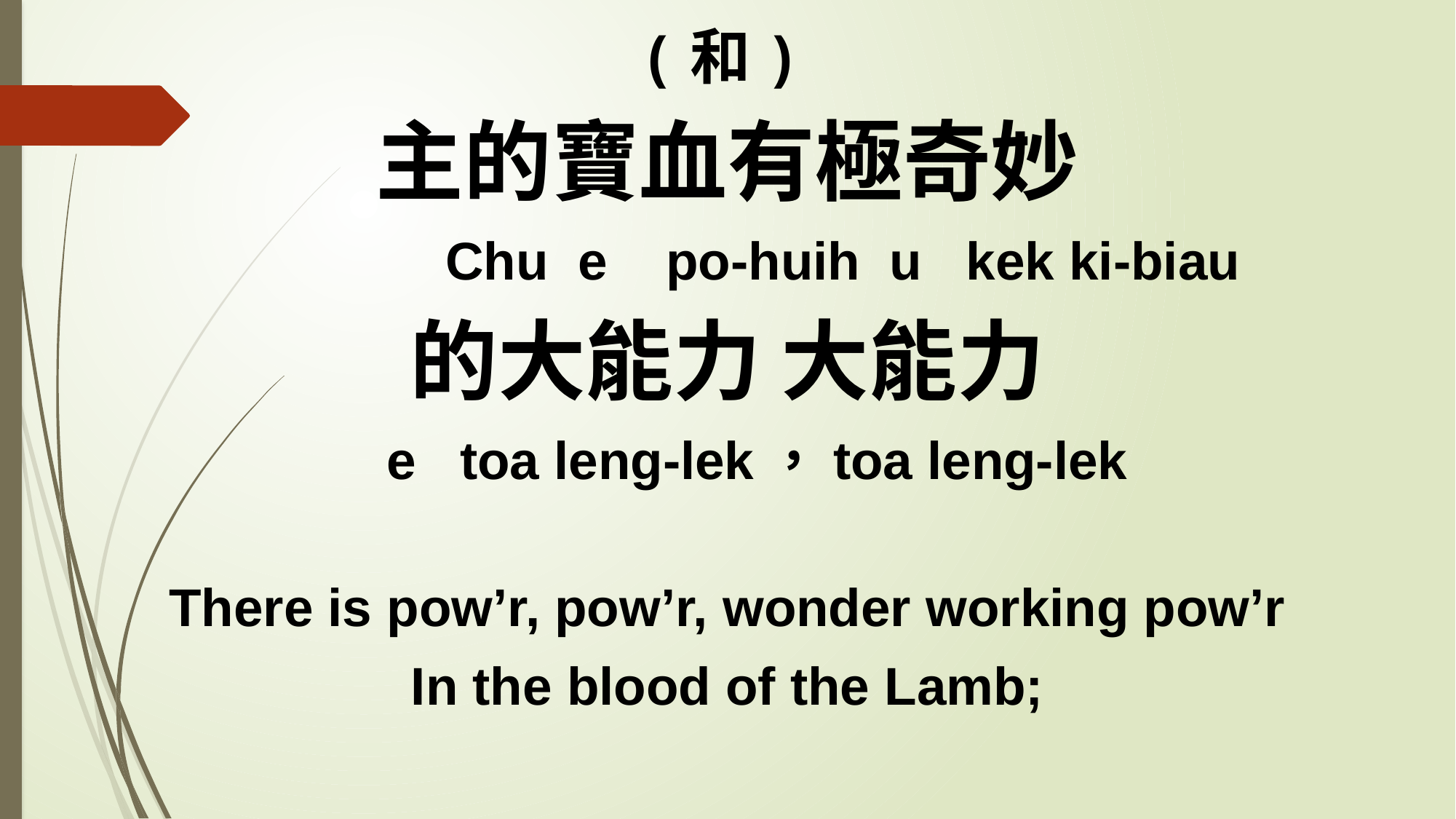

(和)
主的寶血有極奇妙
                   Chu  e    po-huih  u   kek ki-biau
的大能力 大能力
    e   toa leng-lek，toa leng-lek

There is pow’r, pow’r, wonder working pow’r
In the blood of the Lamb;